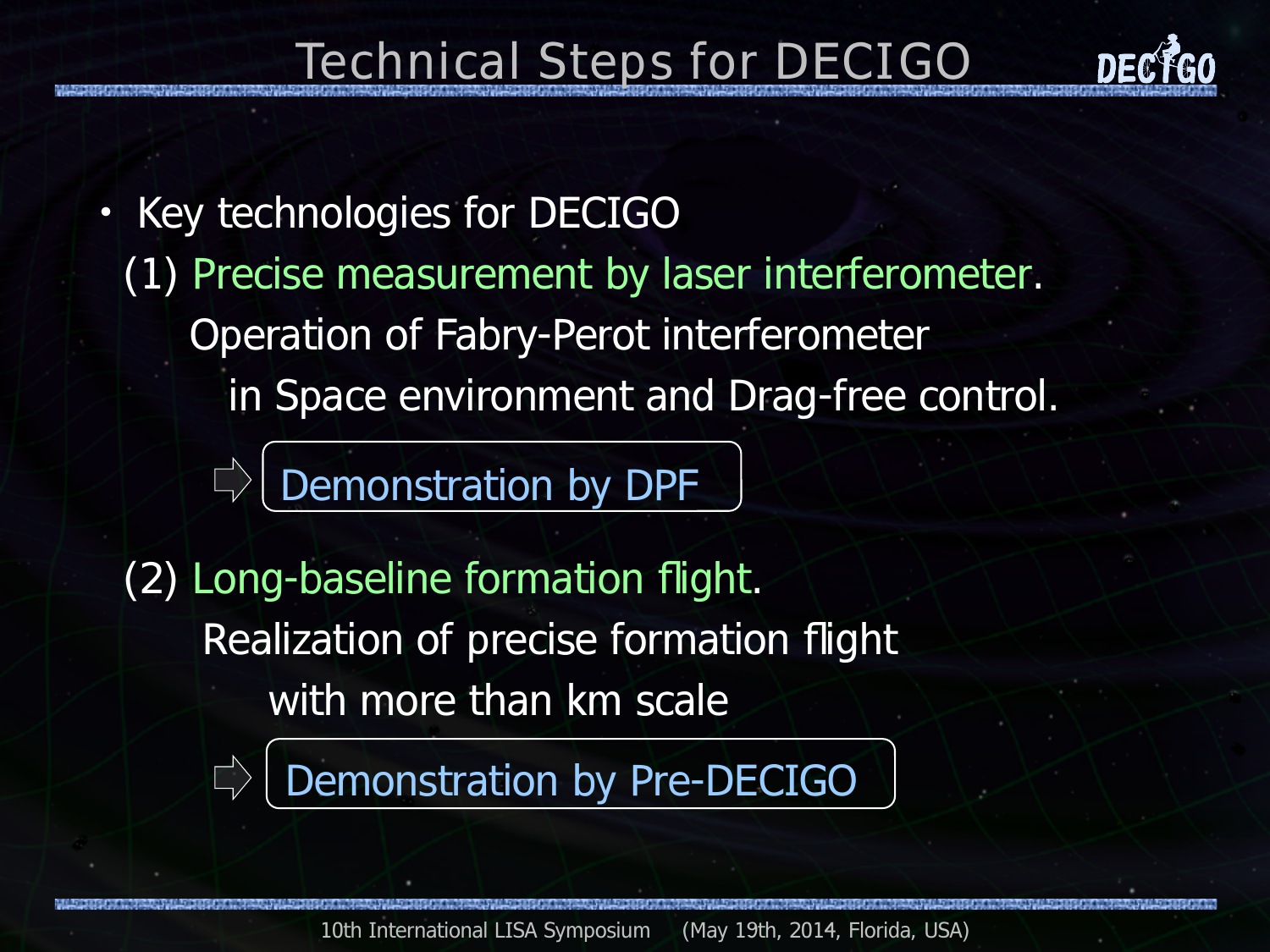

# Technical Steps for DECIGO
・Key technologies for DECIGO
   (1) Precise measurement by laser interferometer.
        Operation of Fabry-Perot interferometer
           in Space environment and Drag-free control.

   (2) Long-baseline formation flight.
         Realization of precise formation flight
              with more than km scale

Demonstration by DPF

Demonstration by Pre-DECIGO

10th International LISA Symposium　(May 19th, 2014, Florida, USA)